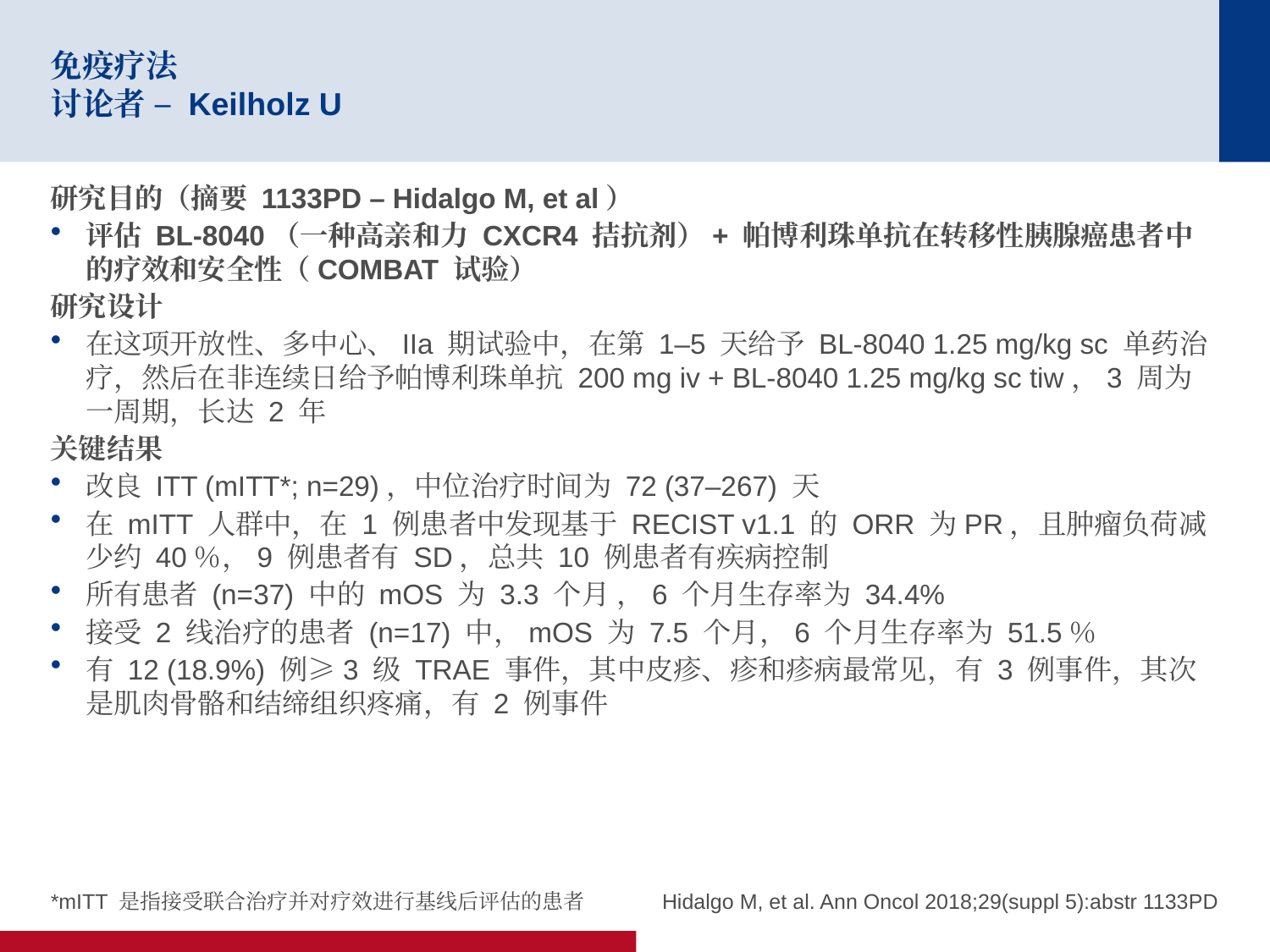

# 免疫疗法 讨论者 – Keilholz U
研究目的（摘要 1133PD – Hidalgo M, et al）
评估 BL-8040（一种高亲和力 CXCR4 拮抗剂）+ 帕博利珠单抗在转移性胰腺癌患者中的疗效和安全性（COMBAT 试验）
研究设计
在这项开放性、多中心、IIa 期试验中，在第 1–5 天给予 BL-8040 1.25 mg/kg sc 单药治疗，然后在非连续日给予帕博利珠单抗 200 mg iv + BL-8040 1.25 mg/kg sc tiw，3 周为一周期，长达 2 年
关键结果
改良 ITT (mITT*; n=29)，中位治疗时间为 72 (37–267) 天
在 mITT 人群中，在 1 例患者中发现基于 RECIST v1.1 的 ORR 为PR，且肿瘤负荷减少约 40％，9 例患者有 SD，总共 10 例患者有疾病控制
所有患者 (n=37) 中的 mOS 为 3.3 个月 ，6 个月生存率为 34.4%
接受 2 线治疗的患者 (n=17) 中，mOS 为 7.5 个月，6 个月生存率为 51.5％
有 12 (18.9%) 例≥3 级 TRAE 事件，其中皮疹、疹和疹病最常见，有 3 例事件，其次是肌肉骨骼和结缔组织疼痛，有 2 例事件
*mITT 是指接受联合治疗并对疗效进行基线后评估的患者
Hidalgo M, et al. Ann Oncol 2018;29(suppl 5):abstr 1133PD